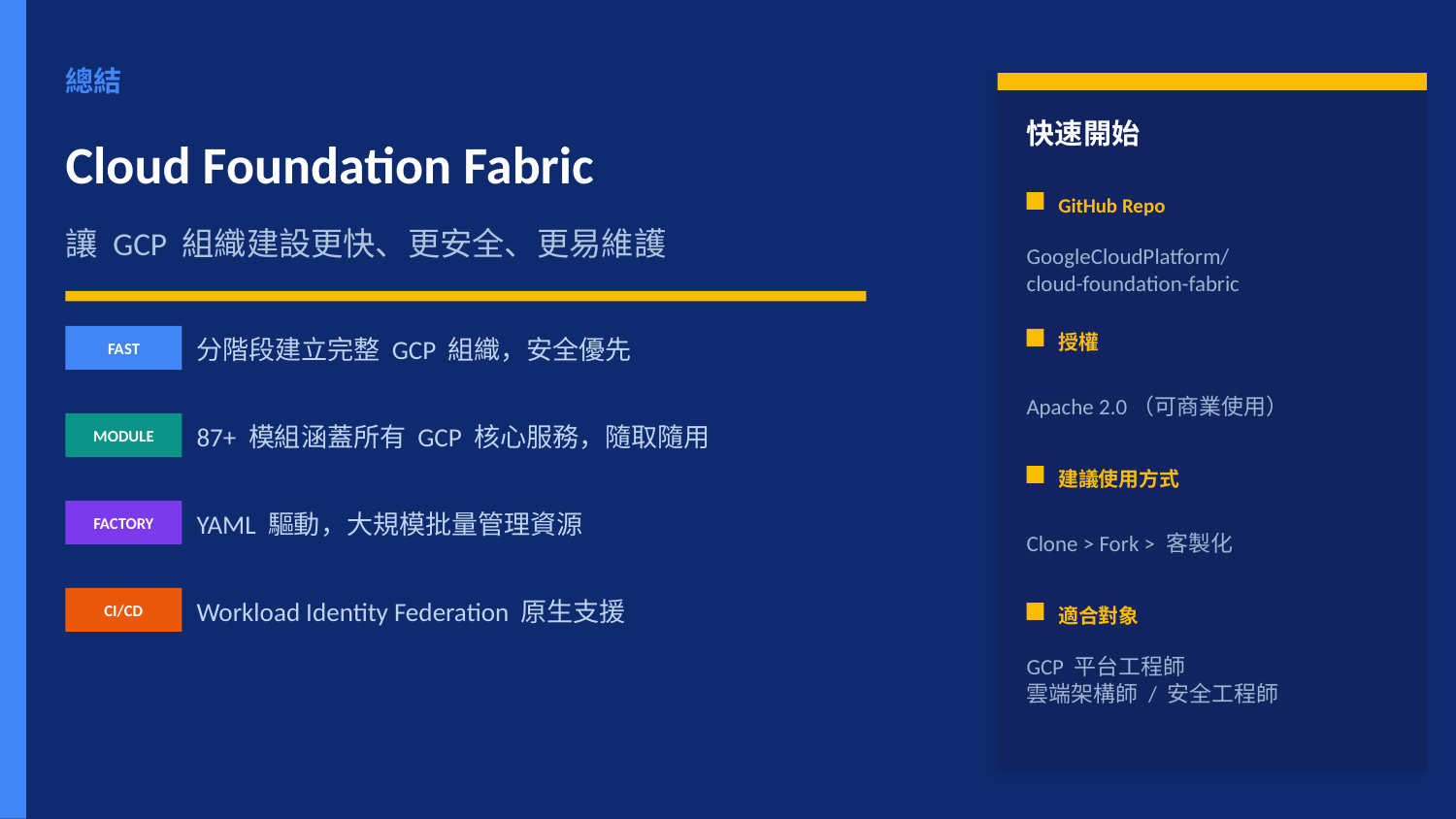

總結

快速開始
Cloud Foundation Fabric
GitHub Repo

讓 GCP 組織建設更快、更安全、更易維護
GoogleCloudPlatform/
cloud-foundation-fabric

分階段建立完整 GCP 組織，安全優先
授權

FAST

Apache 2.0（可商業使用）
87+ 模組涵蓋所有 GCP 核心服務，隨取隨用

MODULE
建議使用方式

YAML 驅動，大規模批量管理資源

FACTORY
Clone > Fork > 客製化
Workload Identity Federation 原生支援

CI/CD
適合對象

GCP 平台工程師
雲端架構師 / 安全工程師